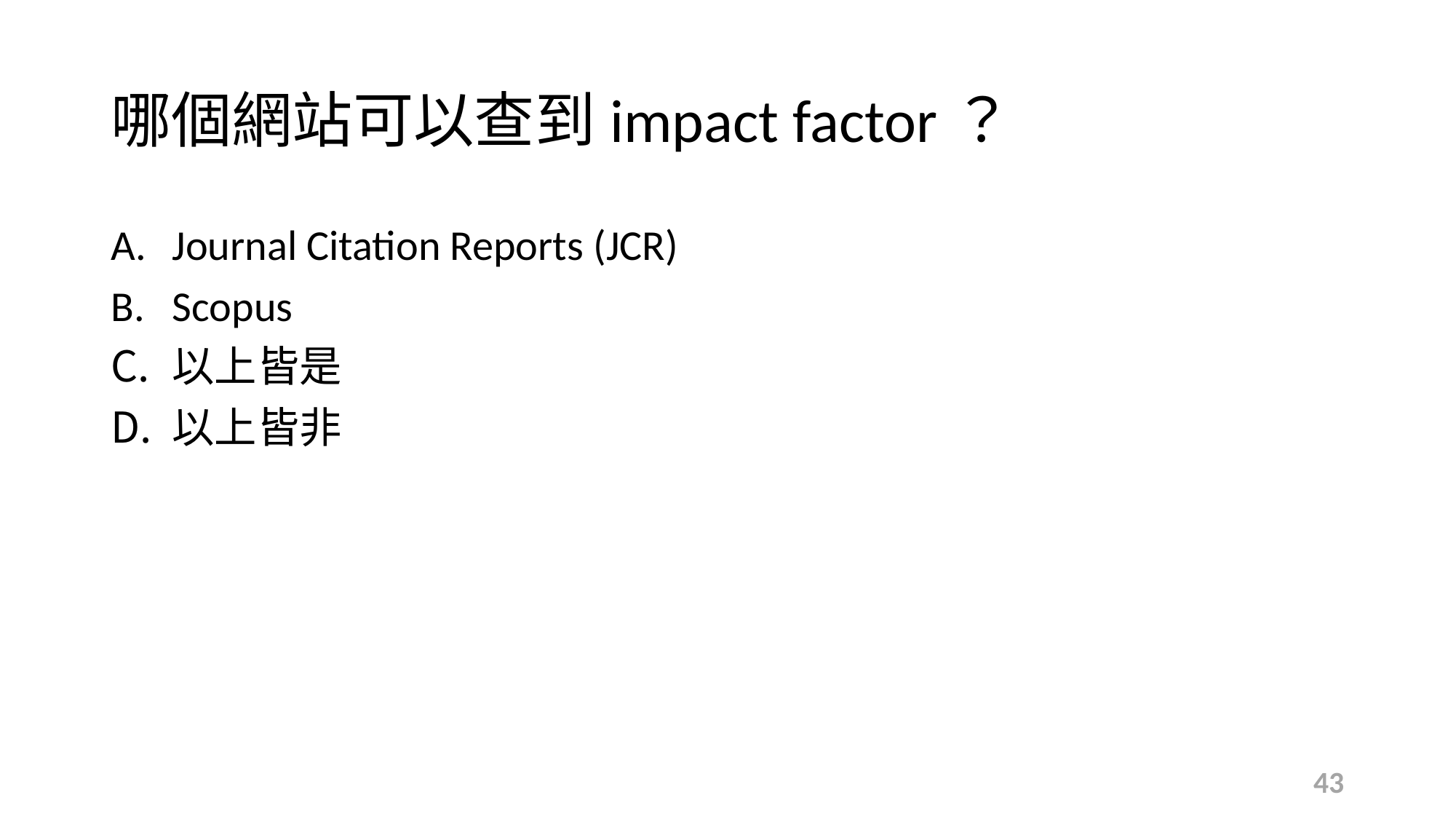

# 哪個網站可以查到impact factor？
Journal Citation Reports (JCR)
Scopus
以上皆是
以上皆非
43